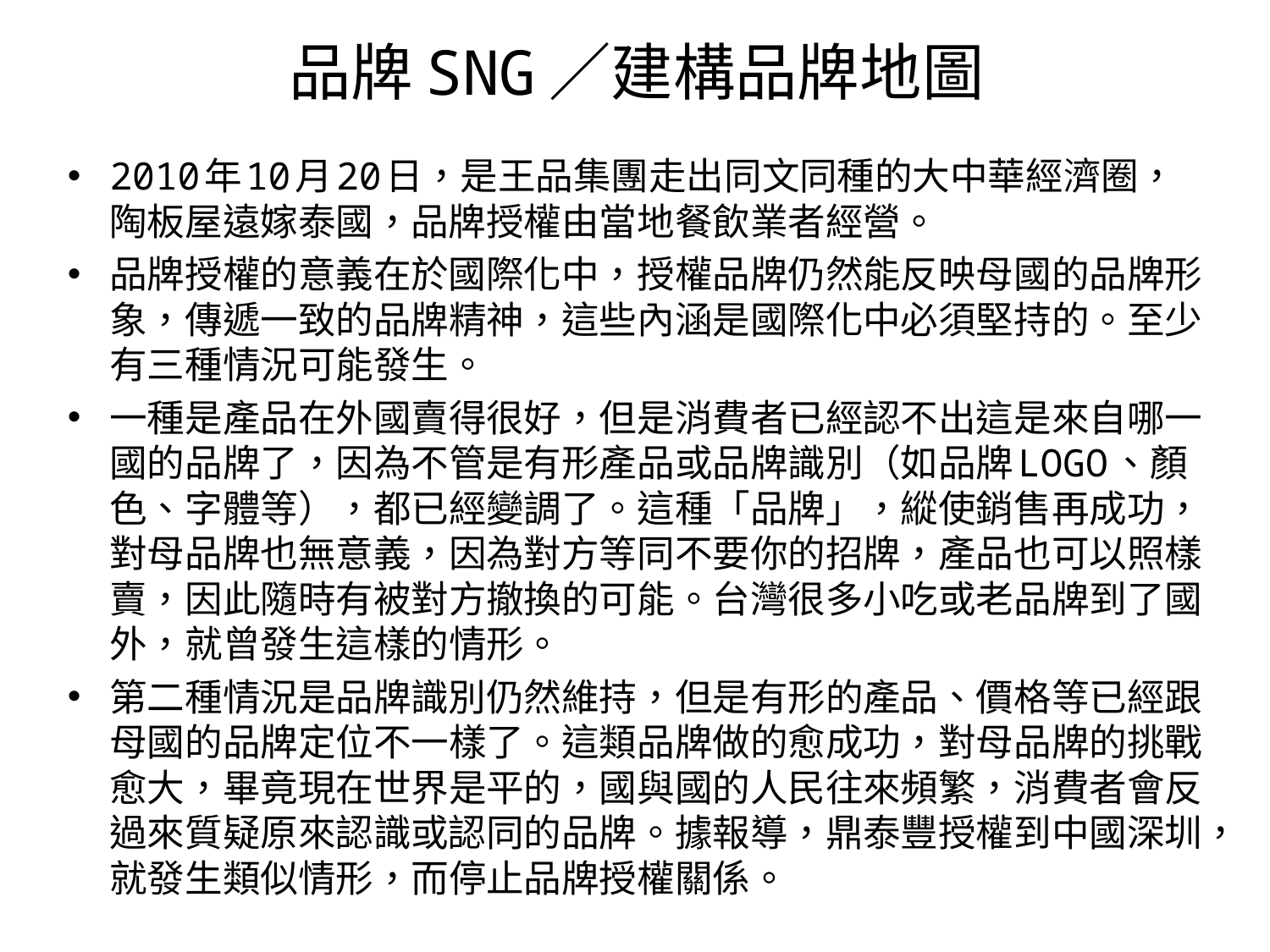

品牌SNG／建構品牌地圖
2010年10月20日，是王品集團走出同文同種的大中華經濟圈，陶板屋遠嫁泰國，品牌授權由當地餐飲業者經營。
品牌授權的意義在於國際化中，授權品牌仍然能反映母國的品牌形象，傳遞一致的品牌精神，這些內涵是國際化中必須堅持的。至少有三種情況可能發生。
一種是產品在外國賣得很好，但是消費者已經認不出這是來自哪一國的品牌了，因為不管是有形產品或品牌識別（如品牌LOGO、顏色、字體等），都已經變調了。這種「品牌」，縱使銷售再成功，對母品牌也無意義，因為對方等同不要你的招牌，產品也可以照樣賣，因此隨時有被對方撤換的可能。台灣很多小吃或老品牌到了國外，就曾發生這樣的情形。
第二種情況是品牌識別仍然維持，但是有形的產品、價格等已經跟母國的品牌定位不一樣了。這類品牌做的愈成功，對母品牌的挑戰愈大，畢竟現在世界是平的，國與國的人民往來頻繁，消費者會反過來質疑原來認識或認同的品牌。據報導，鼎泰豐授權到中國深圳，就發生類似情形，而停止品牌授權關係。